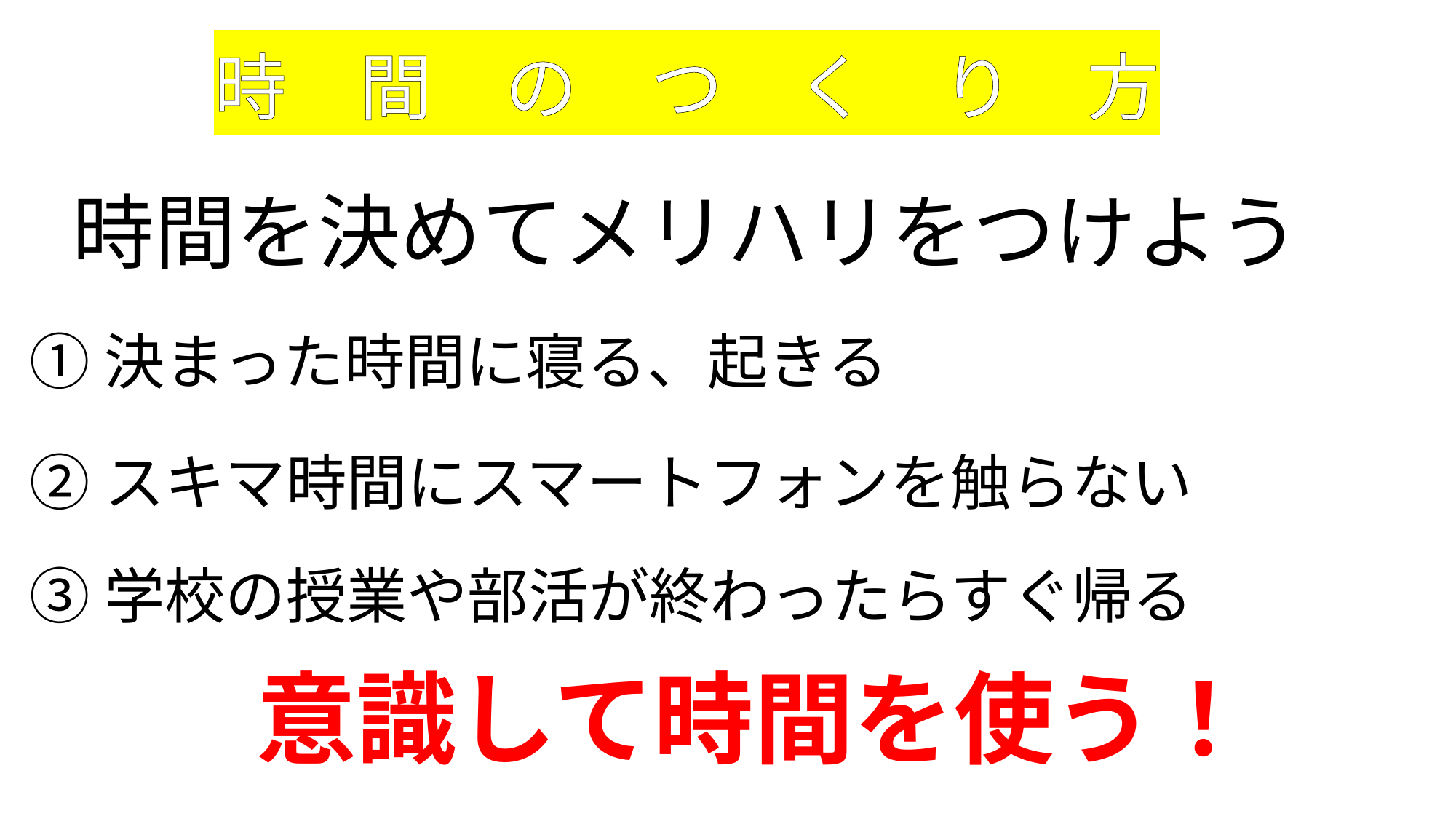

時　間　の　つ　く　り　方
時間を決めてメリハリをつけよう
①決まった時間に寝る、起きる
②スキマ時間にスマートフォンを触らない
③学校の授業や部活が終わったらすぐ帰る
意識して時間を使う！